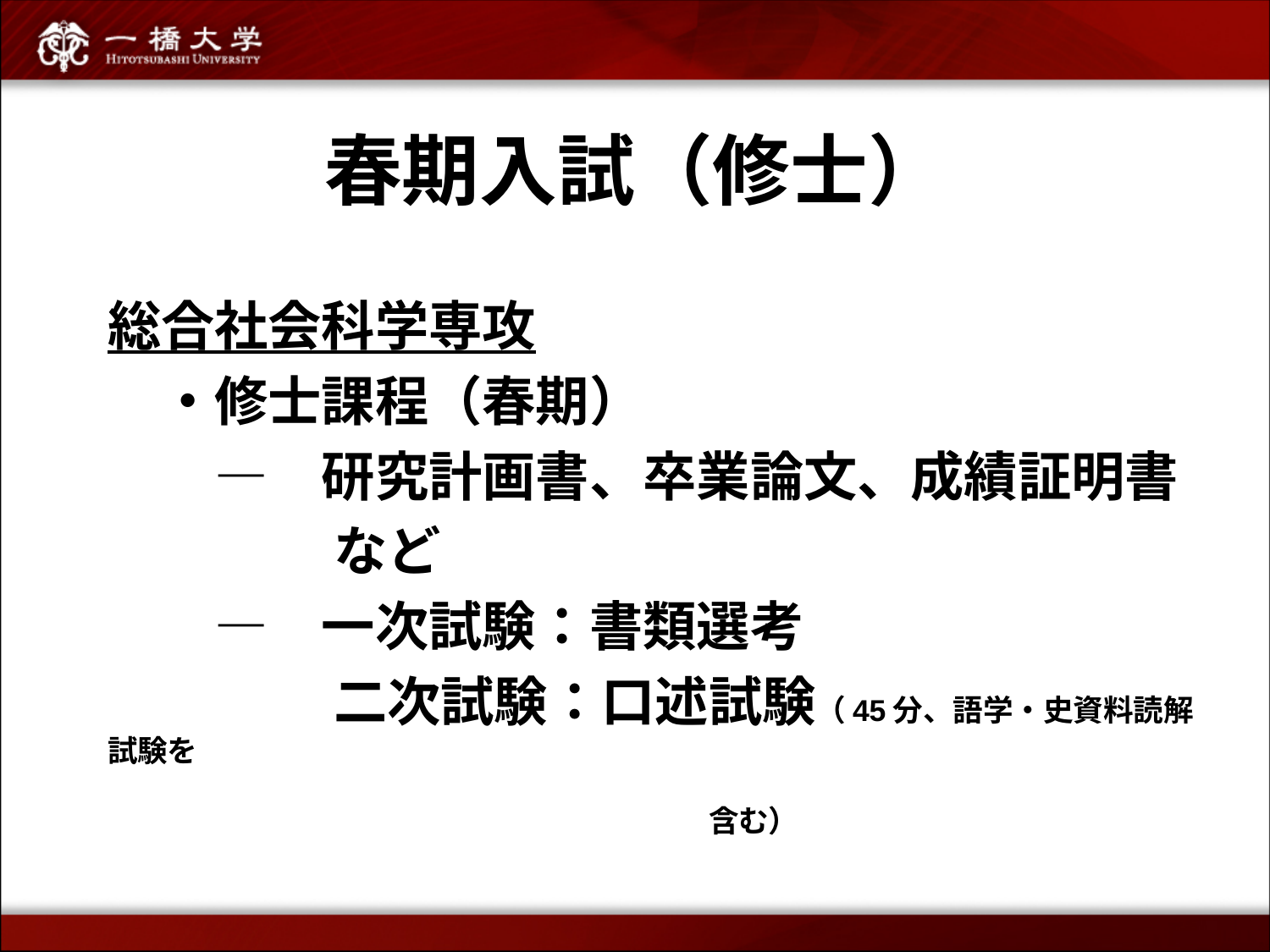

# 春期入試（修士）
総合社会科学専攻
　・修士課程（春期）
　　―　研究計画書、卒業論文、成績証明書
　　　　 など
　　―　一次試験：書類選考
　　　　 二次試験：口述試験（45分、語学・史資料読解試験を
　　　　　　　　　　　　　　　　　　　　含む）